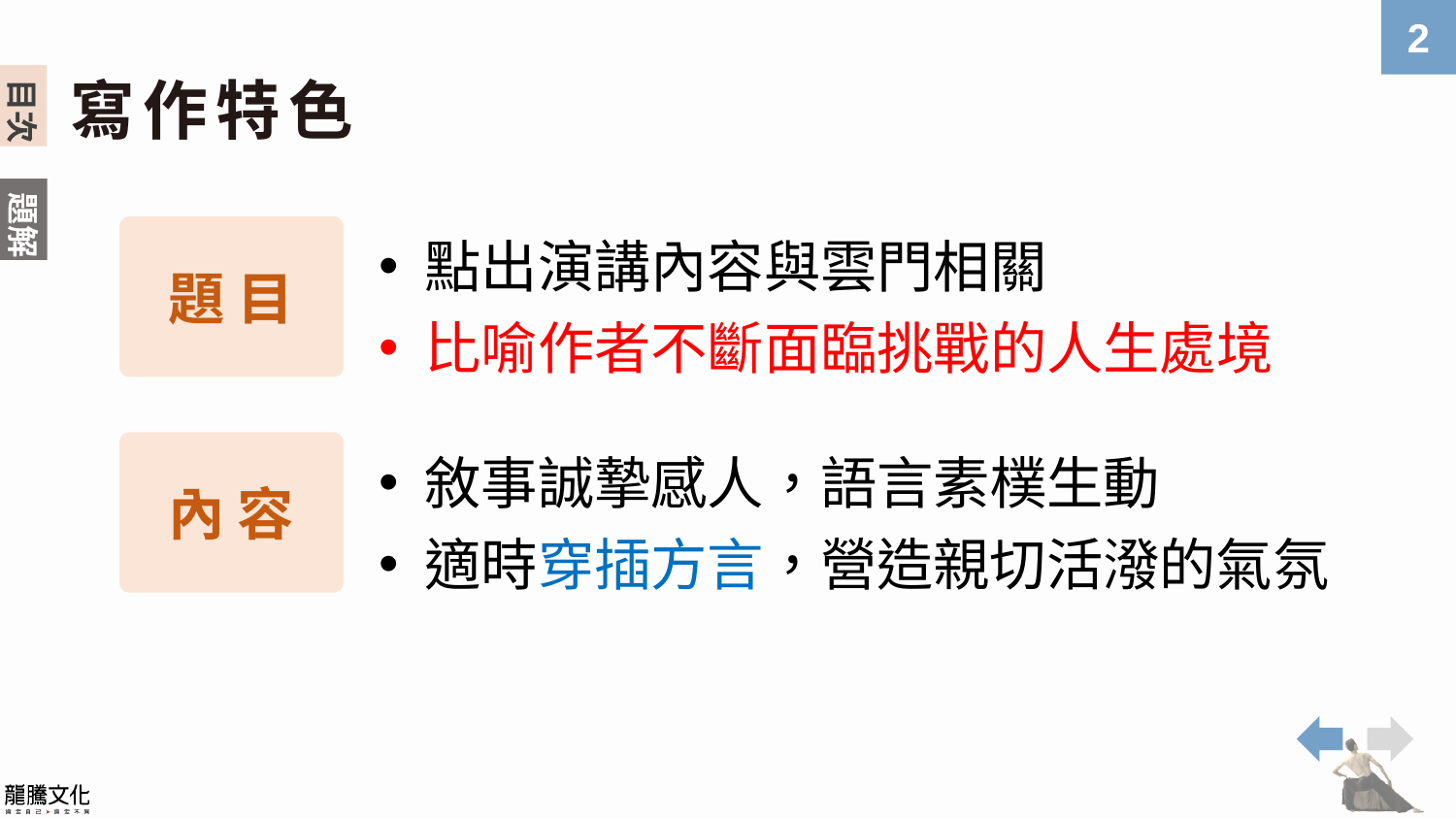

寫作特色
點出演講內容與雲門相關
比喻作者不斷面臨挑戰的人生處境
題 目
敘事誠摯感人，語言素樸生動
適時穿插方言，營造親切活潑的氣氛
內 容